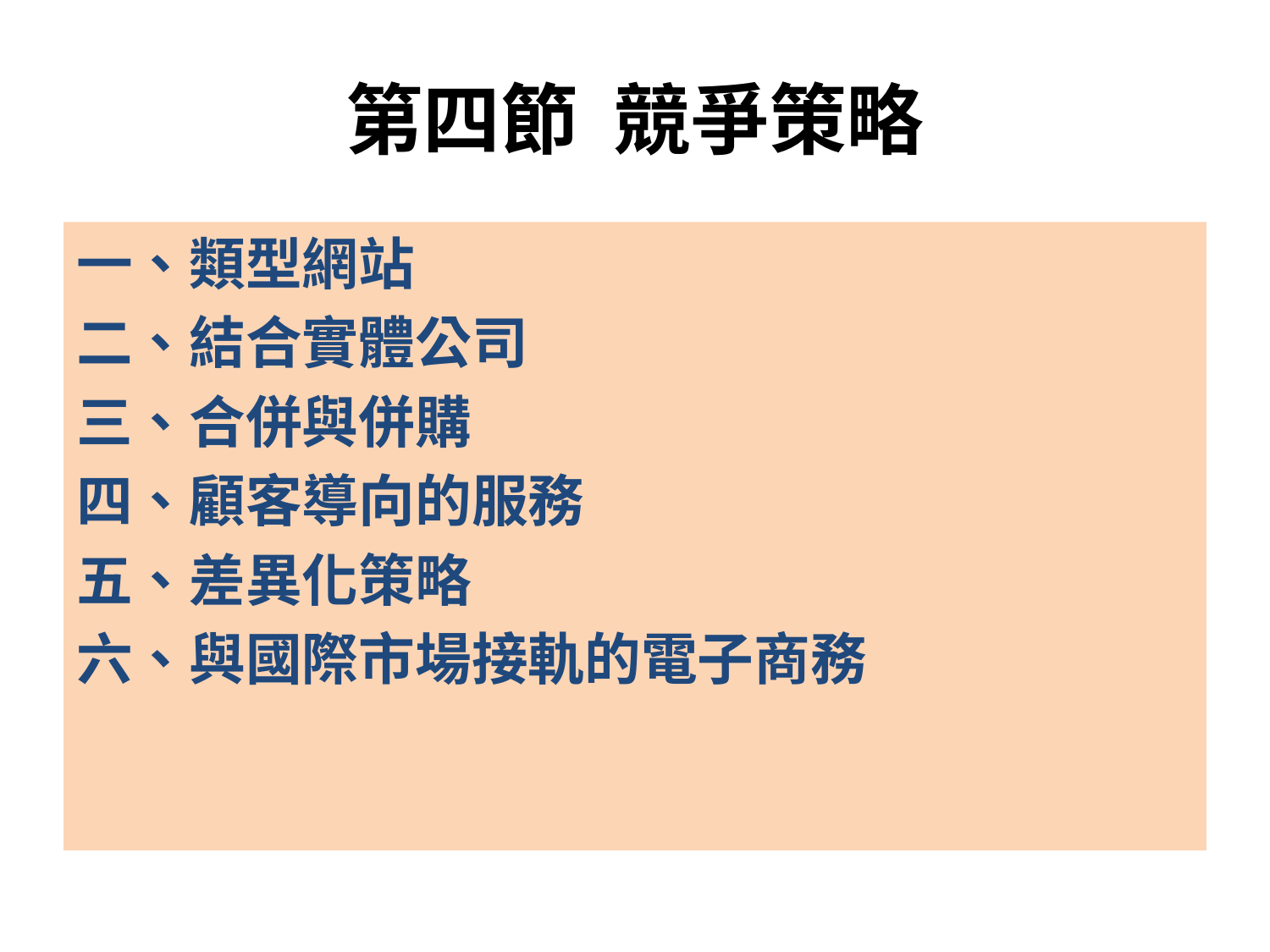

# 第四節  競爭策略
一、類型網站
二、結合實體公司
三、合併與併購
四、顧客導向的服務
五、差異化策略
六、與國際市場接軌的電子商務